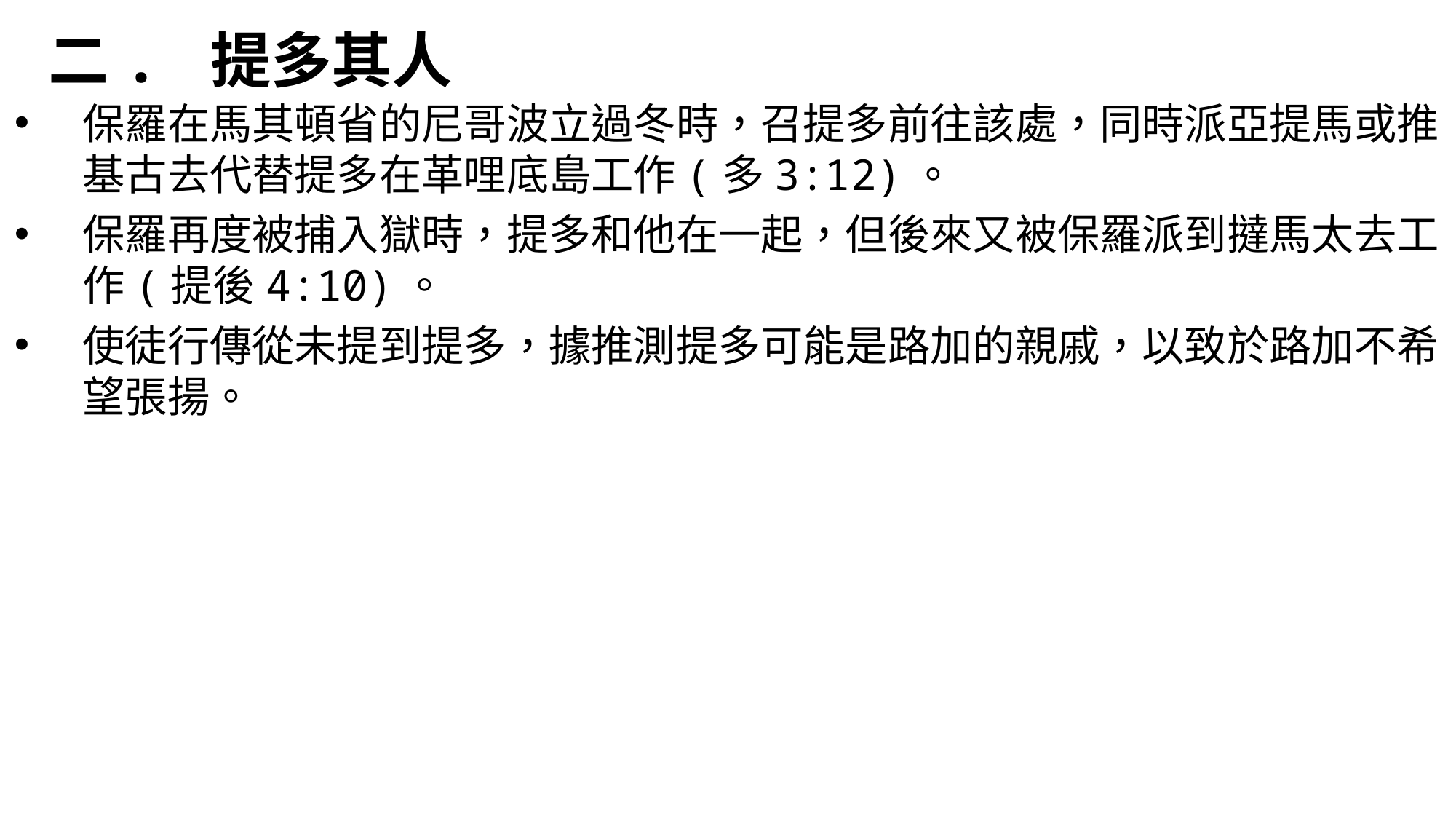

二. 提多其人
保羅在馬其頓省的尼哥波立過冬時，召提多前往該處，同時派亞提馬或推基古去代替提多在革哩底島工作(多3:12)。
保羅再度被捕入獄時，提多和他在一起，但後來又被保羅派到撻馬太去工作(提後4:10)。
使徒行傳從未提到提多，據推測提多可能是路加的親戚，以致於路加不希望張揚。